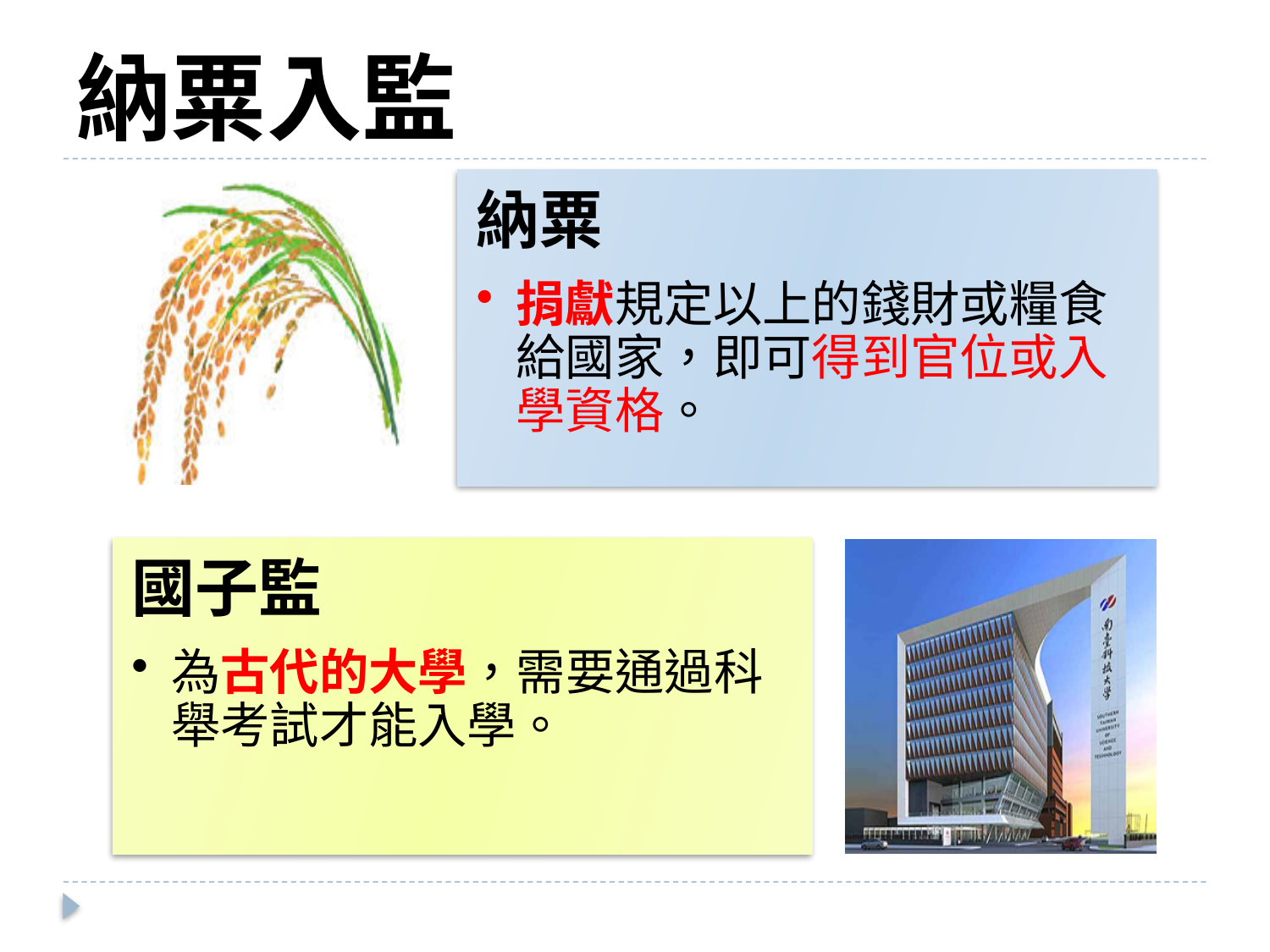

# 納粟入監
納粟
捐獻規定以上的錢財或糧食給國家，即可得到官位或入學資格。
國子監
為古代的大學，需要通過科舉考試才能入學。